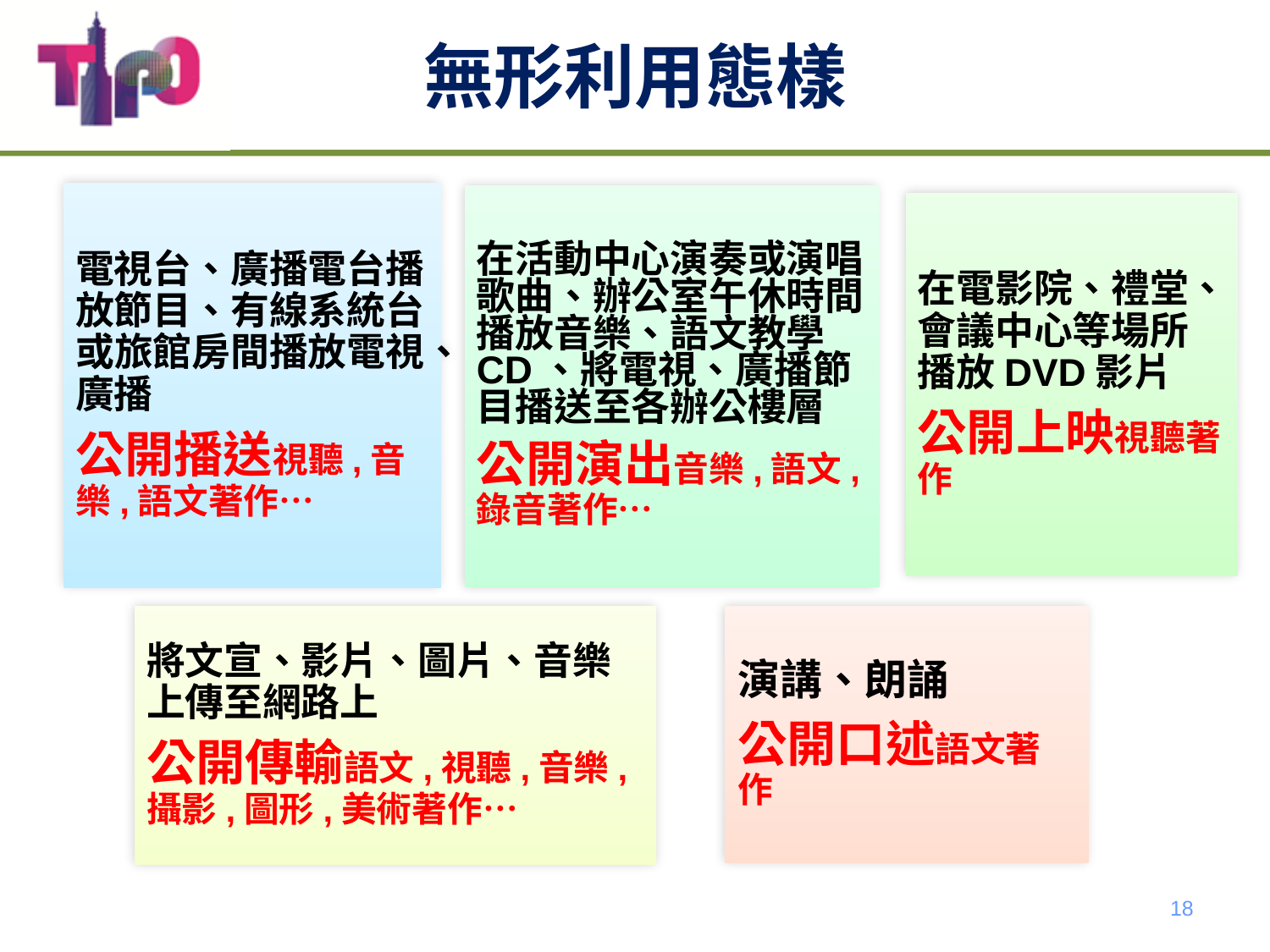

# 無形利用態樣
電視台、廣播電台播放節目、有線系統台或旅館房間播放電視、廣播
公開播送視聽,音樂,語文著作…
在活動中心演奏或演唱歌曲、辦公室午休時間播放音樂、語文教學CD、將電視、廣播節目播送至各辦公樓層
公開演出音樂,語文,錄音著作…
在電影院、禮堂、會議中心等場所播放DVD影片
公開上映視聽著作
將文宣、影片、圖片、音樂上傳至網路上
公開傳輸語文,視聽,音樂,攝影,圖形,美術著作…
演講、朗誦
公開口述語文著作
18